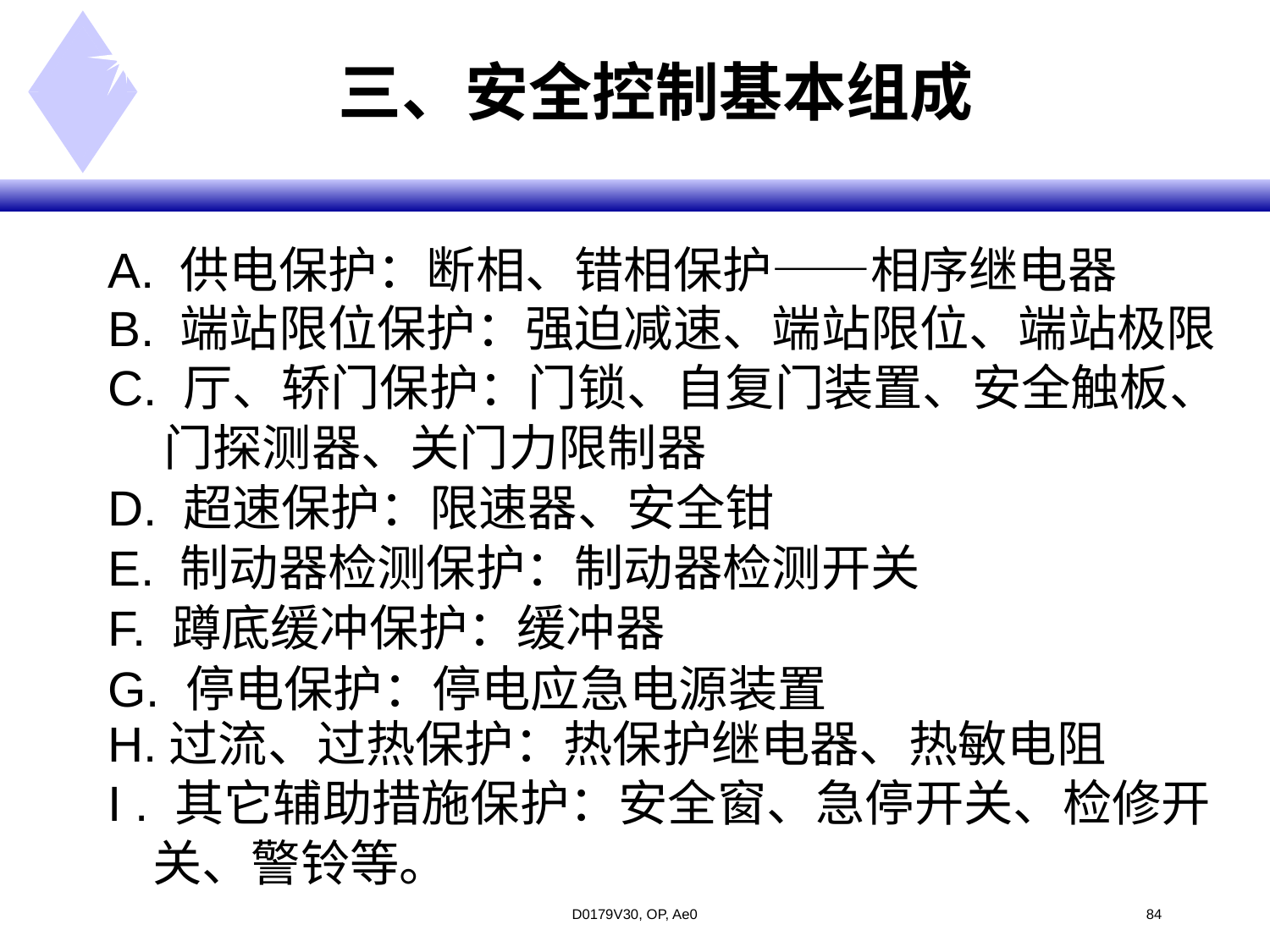

# 三、安全控制基本组成
A. 供电保护：断相、错相保护——相序继电器
B. 端站限位保护：强迫减速、端站限位、端站极限
C. 厅、轿门保护：门锁、自复门装置、安全触板、
    门探测器、关门力限制器
D. 超速保护：限速器、安全钳
E. 制动器检测保护：制动器检测开关
F. 蹲底缓冲保护：缓冲器
G. 停电保护：停电应急电源装置
H.过流、过热保护：热保护继电器、热敏电阻
I . 其它辅助措施保护：安全窗、急停开关、检修开
   关、警铃等。
D0179V30, OP, Ae0
84